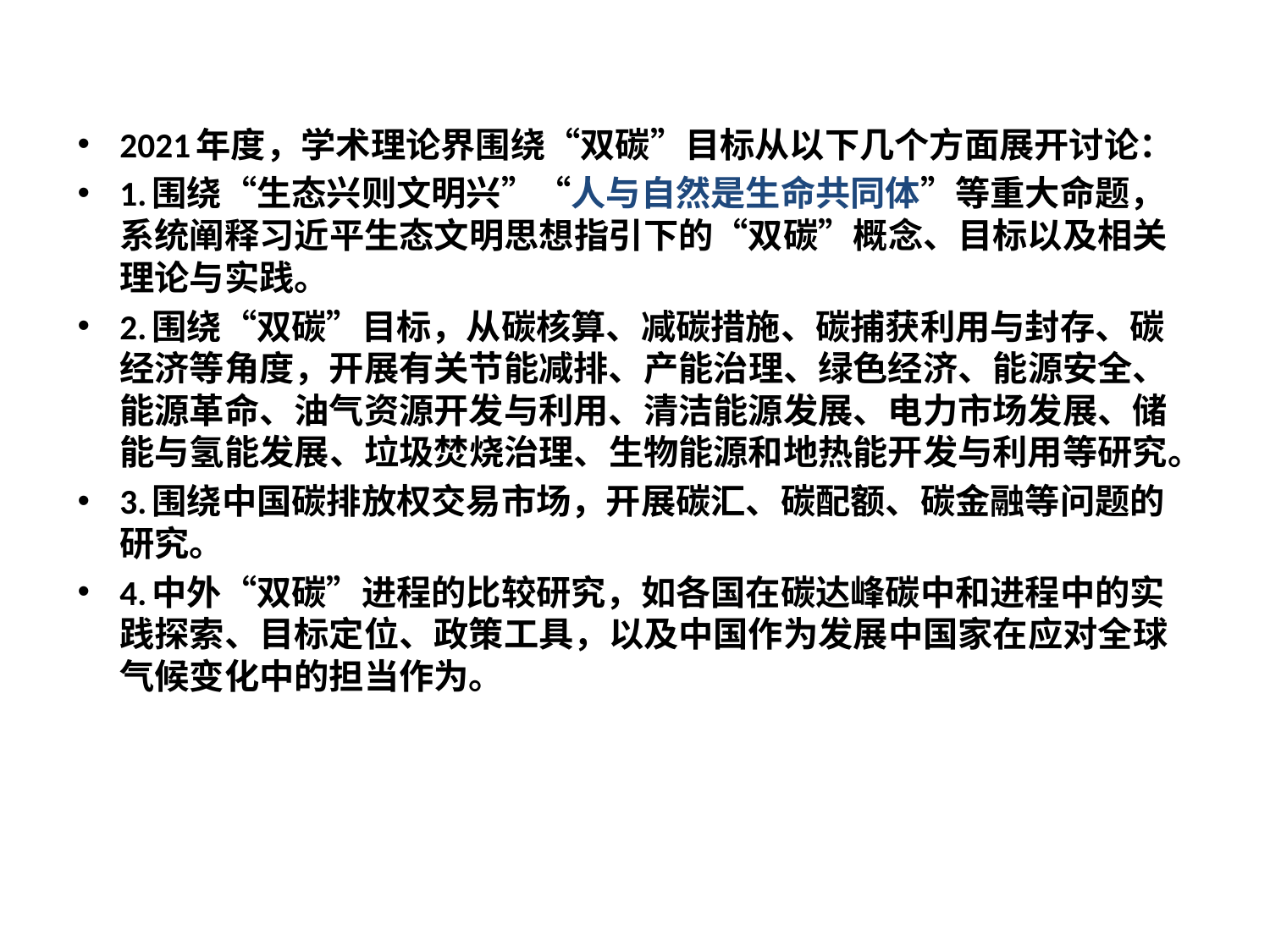

2021年度，学术理论界围绕“双碳”目标从以下几个方面展开讨论：
1.围绕“生态兴则文明兴”“人与自然是生命共同体”等重大命题，系统阐释习近平生态文明思想指引下的“双碳”概念、目标以及相关理论与实践。
2.围绕“双碳”目标，从碳核算、减碳措施、碳捕获利用与封存、碳经济等角度，开展有关节能减排、产能治理、绿色经济、能源安全、能源革命、油气资源开发与利用、清洁能源发展、电力市场发展、储能与氢能发展、垃圾焚烧治理、生物能源和地热能开发与利用等研究。
3.围绕中国碳排放权交易市场，开展碳汇、碳配额、碳金融等问题的研究。
4.中外“双碳”进程的比较研究，如各国在碳达峰碳中和进程中的实践探索、目标定位、政策工具，以及中国作为发展中国家在应对全球气候变化中的担当作为。